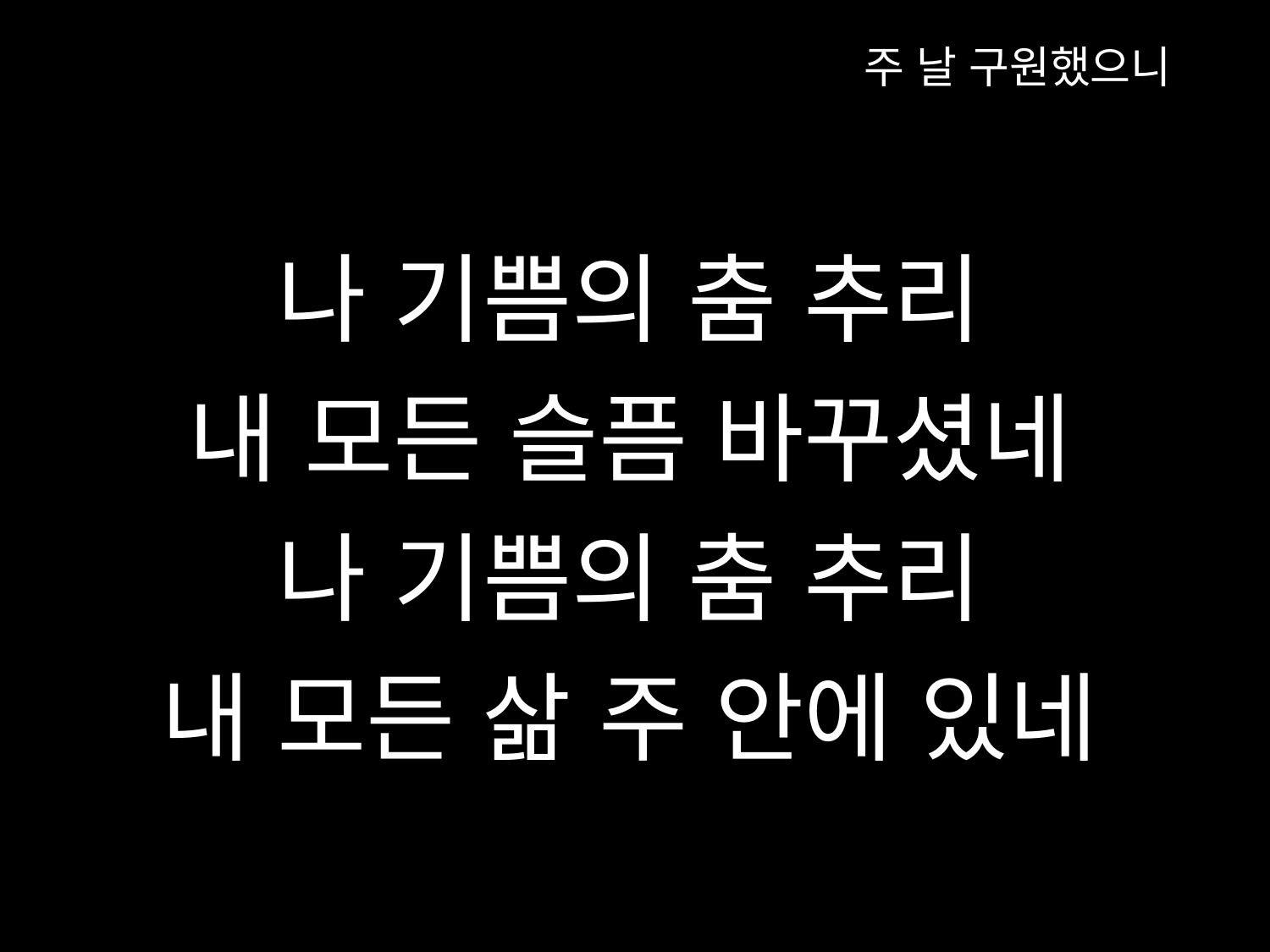

주 날 구원했으니
나 기쁨의 춤 추리
내 모든 슬픔 바꾸셨네
나 기쁨의 춤 추리
내 모든 삶 주 안에 있네